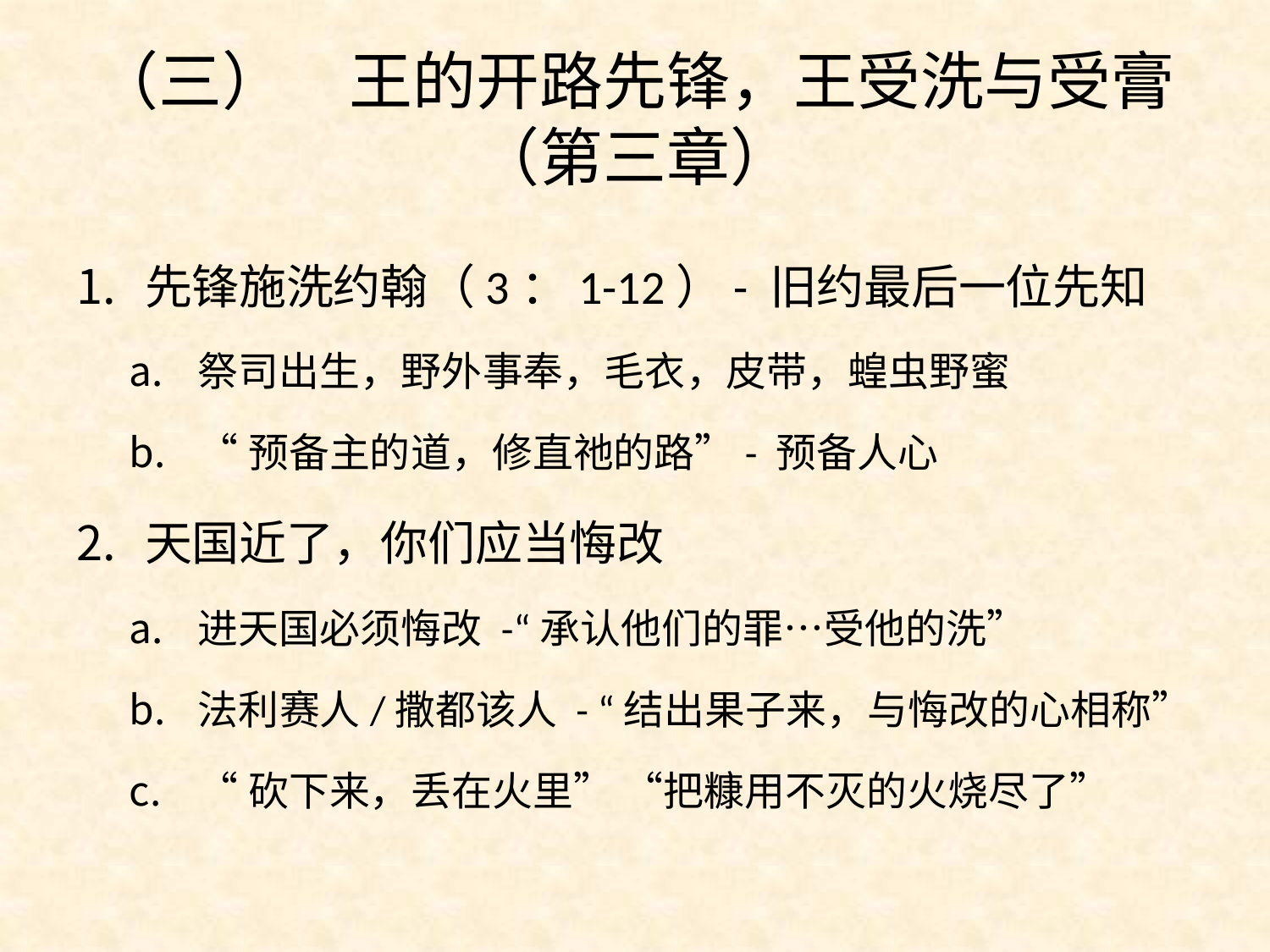

# （三）	王的开路先锋，王受洗与受膏 （第三章）
先锋施洗约翰（3：1-12）- 旧约最后一位先知
祭司出生，野外事奉，毛衣，皮带，蝗虫野蜜
“预备主的道，修直祂的路”- 预备人心
天国近了，你们应当悔改
进天国必须悔改 -“承认他们的罪…受他的洗”
法利赛人/撒都该人 - “结出果子来，与悔改的心相称”
“砍下来，丢在火里” “把糠用不灭的火烧尽了”